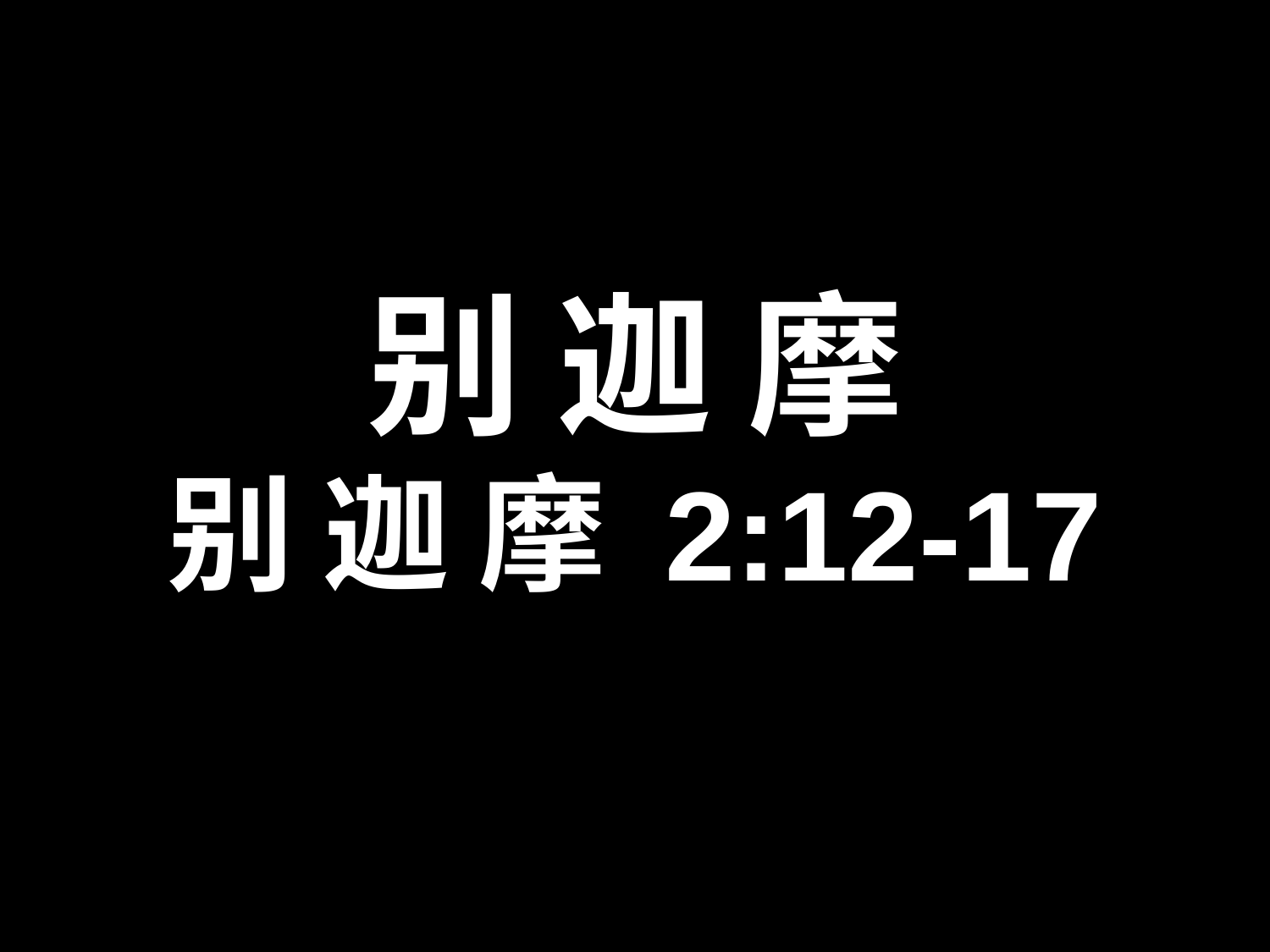

别 迦 摩
别 迦 摩 2:12-17